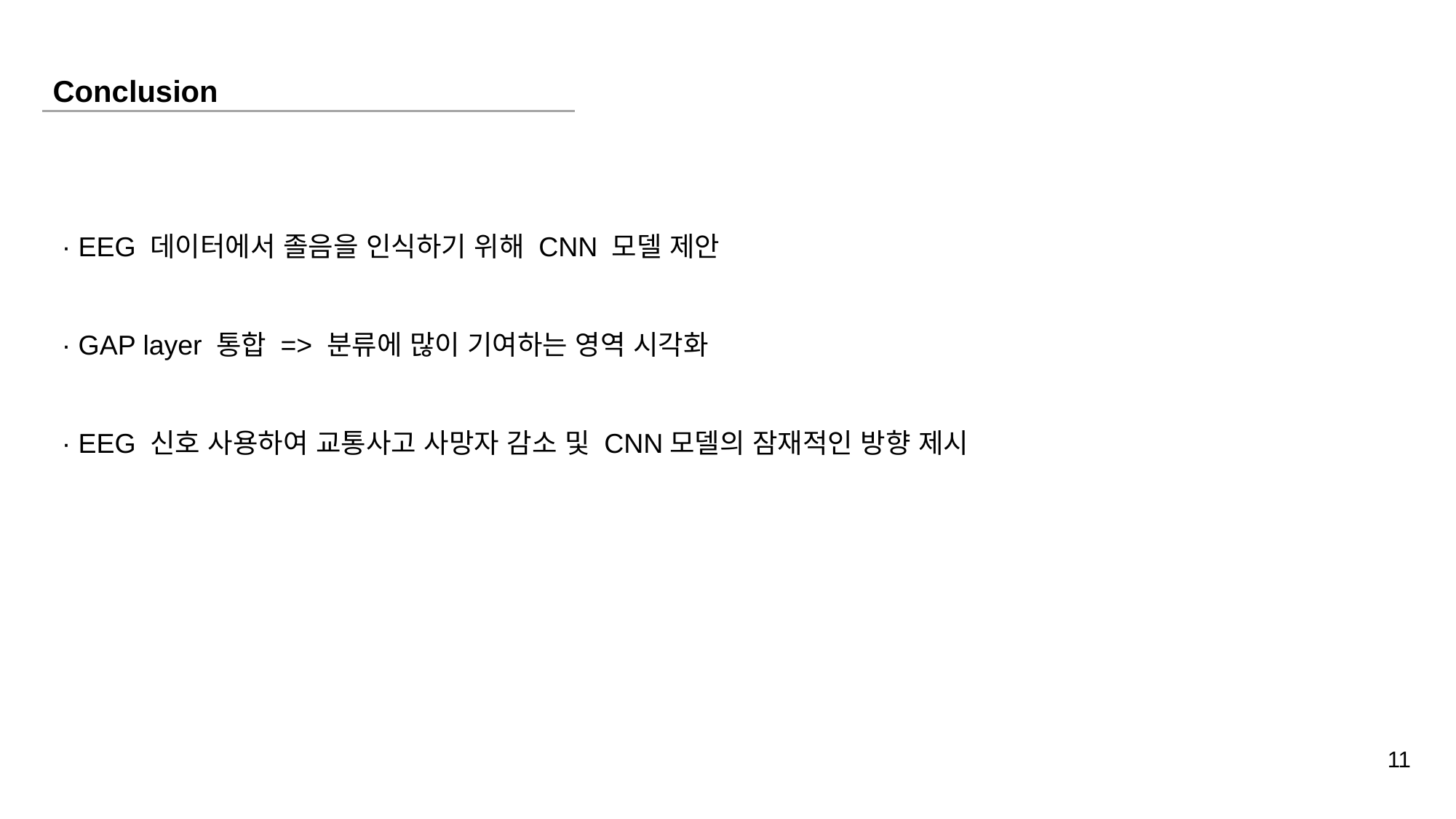

Conclusion
· EEG 데이터에서 졸음을 인식하기 위해 CNN 모델 제안
· GAP layer 통합 => 분류에 많이 기여하는 영역 시각화
· EEG 신호 사용하여 교통사고 사망자 감소 및 CNN모델의 잠재적인 방향 제시
 11